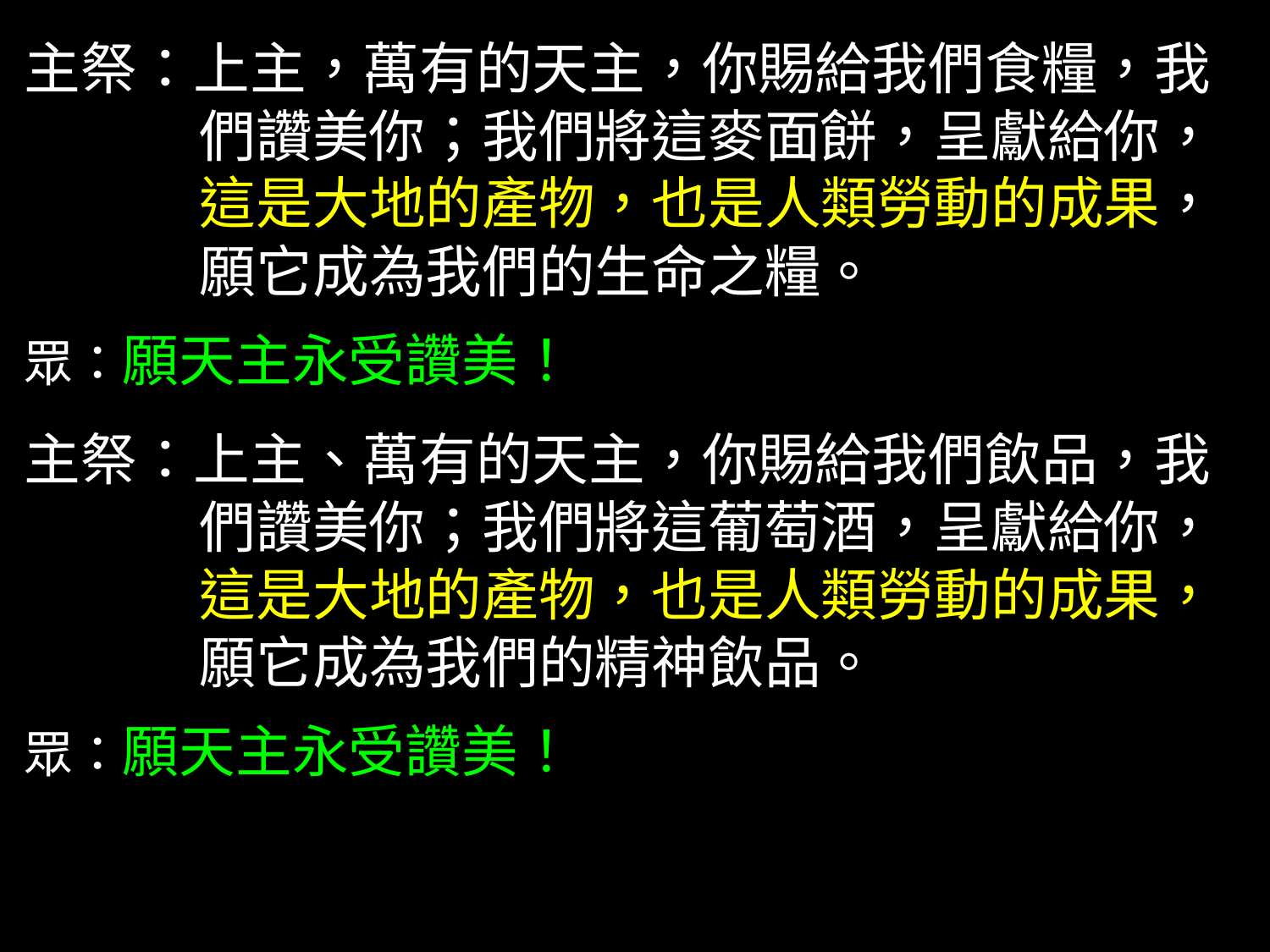

主祭：上主，萬有的天主，你賜給我們食糧，我們讚美你；我們將這麥面餅，呈獻給你，這是大地的產物，也是人類勞動的成果，願它成為我們的生命之糧。
眾：願天主永受讚美！
主祭：上主、萬有的天主，你賜給我們飲品，我們讚美你；我們將這葡萄酒，呈獻給你，這是大地的產物，也是人類勞動的成果，願它成為我們的精神飲品。
眾：願天主永受讚美！